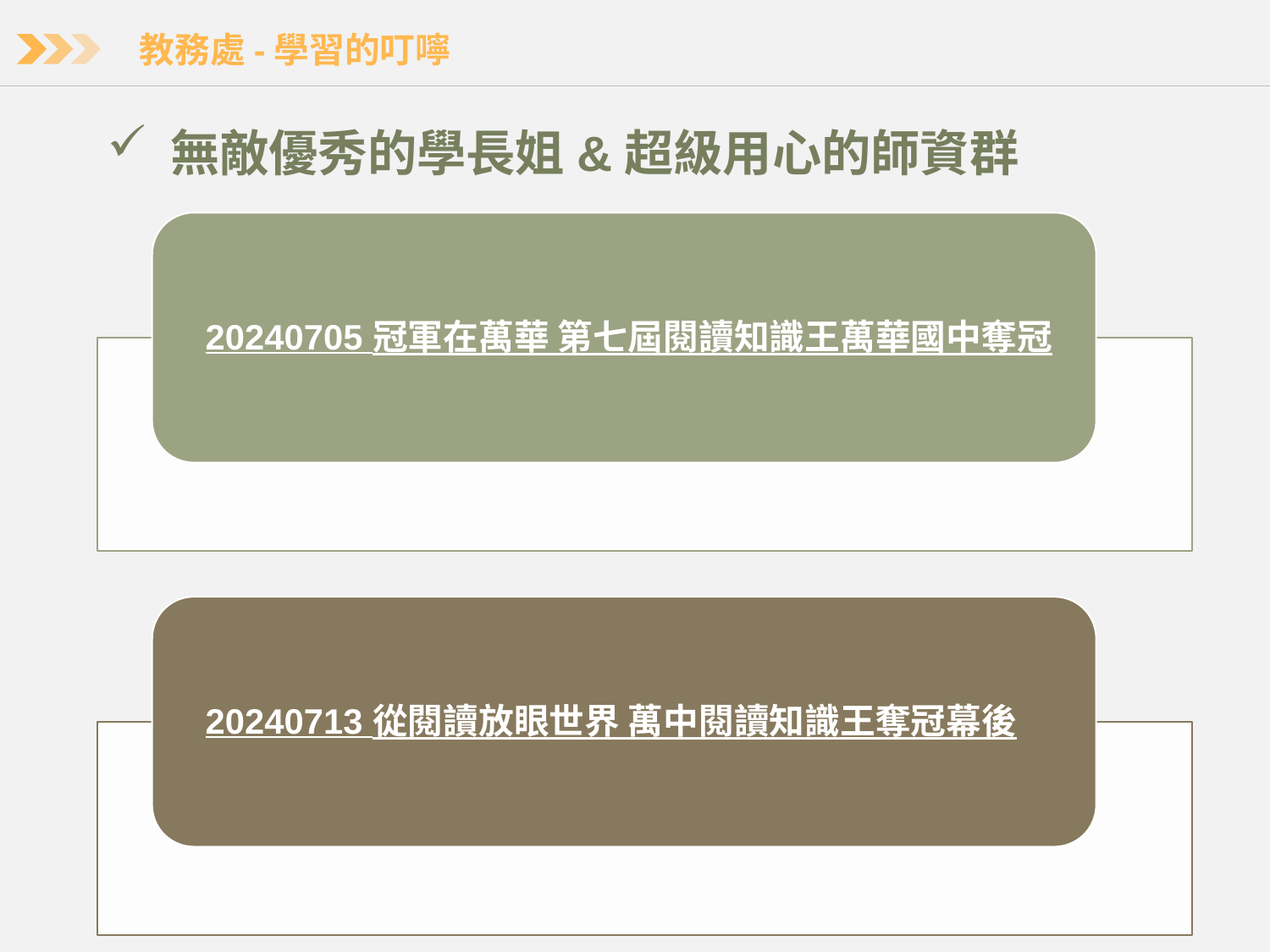

教務處-學習的叮嚀

無敵優秀的學長姐&超級用心的師資群
20240705 冠軍在萬華 第七屆閱讀知識王萬華國中奪冠
20240713 從閱讀放眼世界 萬中閱讀知識王奪冠幕後